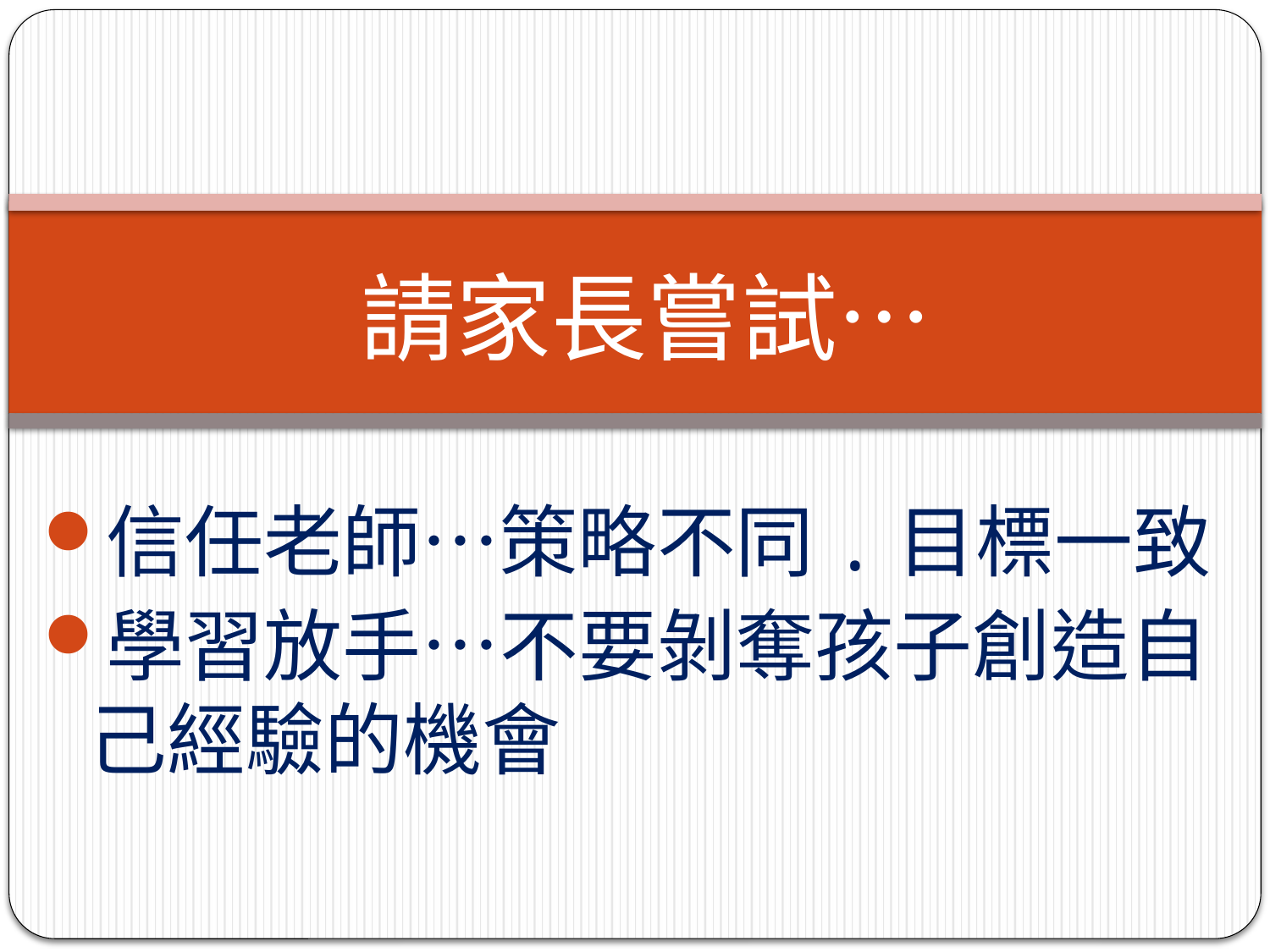

# 請家長嘗試…
信任老師…策略不同.目標一致
學習放手…不要剝奪孩子創造自己經驗的機會